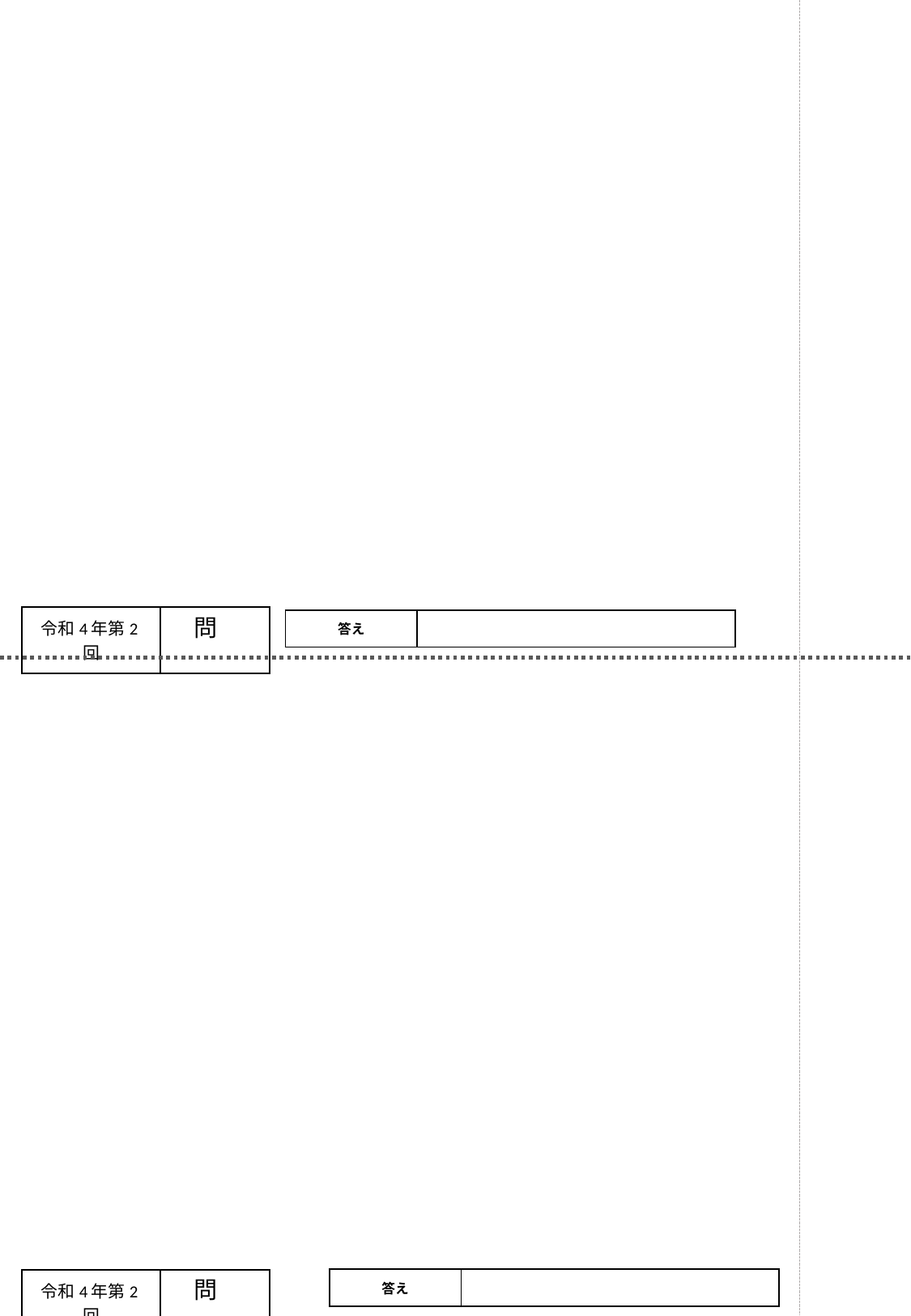

問
| 答え |  |
| --- | --- |
問
| 答え |  |
| --- | --- |